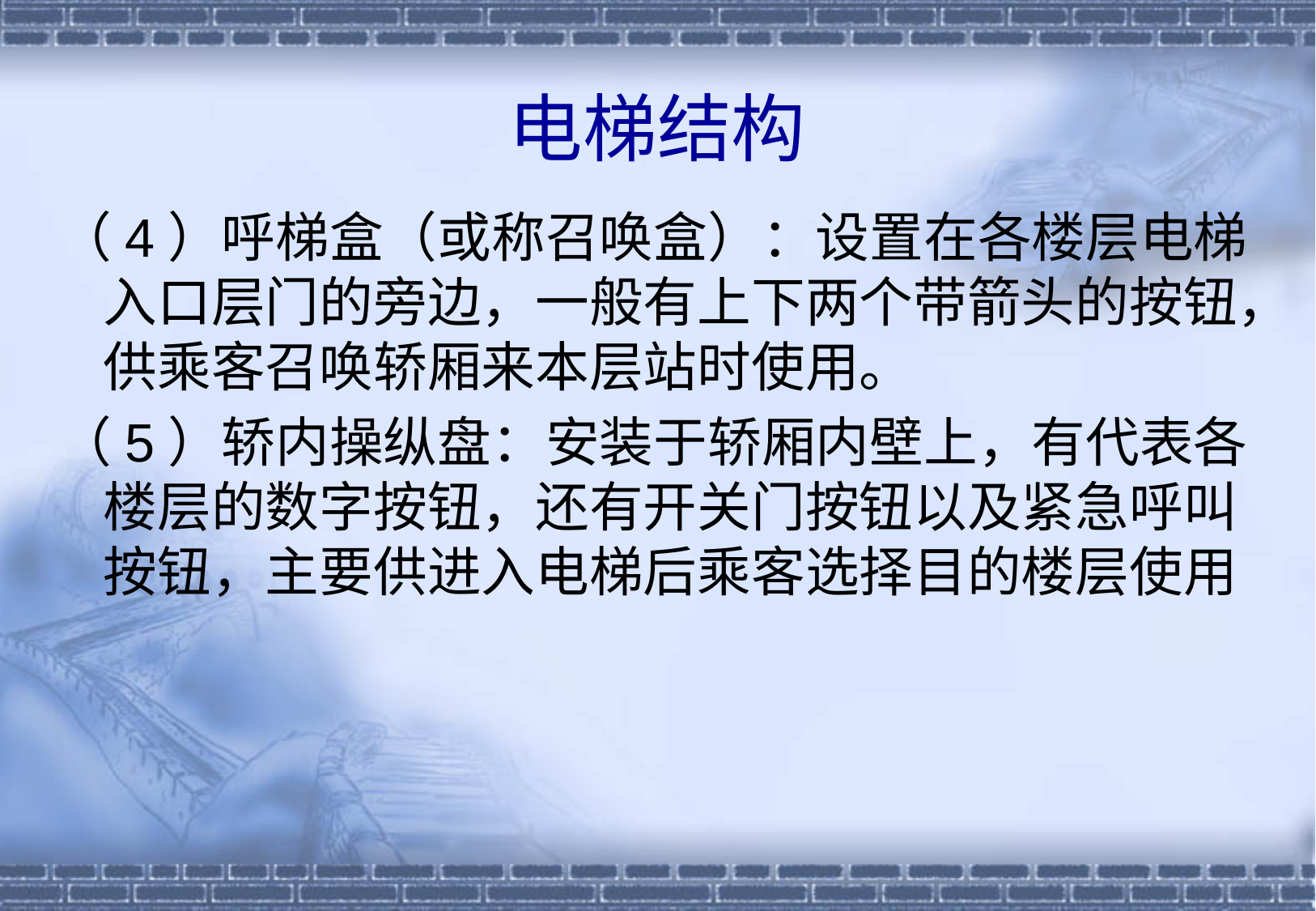

# 电梯结构
（4）呼梯盒（或称召唤盒）：设置在各楼层电梯入口层门的旁边，一般有上下两个带箭头的按钮，供乘客召唤轿厢来本层站时使用。
（5）轿内操纵盘：安装于轿厢内壁上，有代表各楼层的数字按钮，还有开关门按钮以及紧急呼叫按钮，主要供进入电梯后乘客选择目的楼层使用